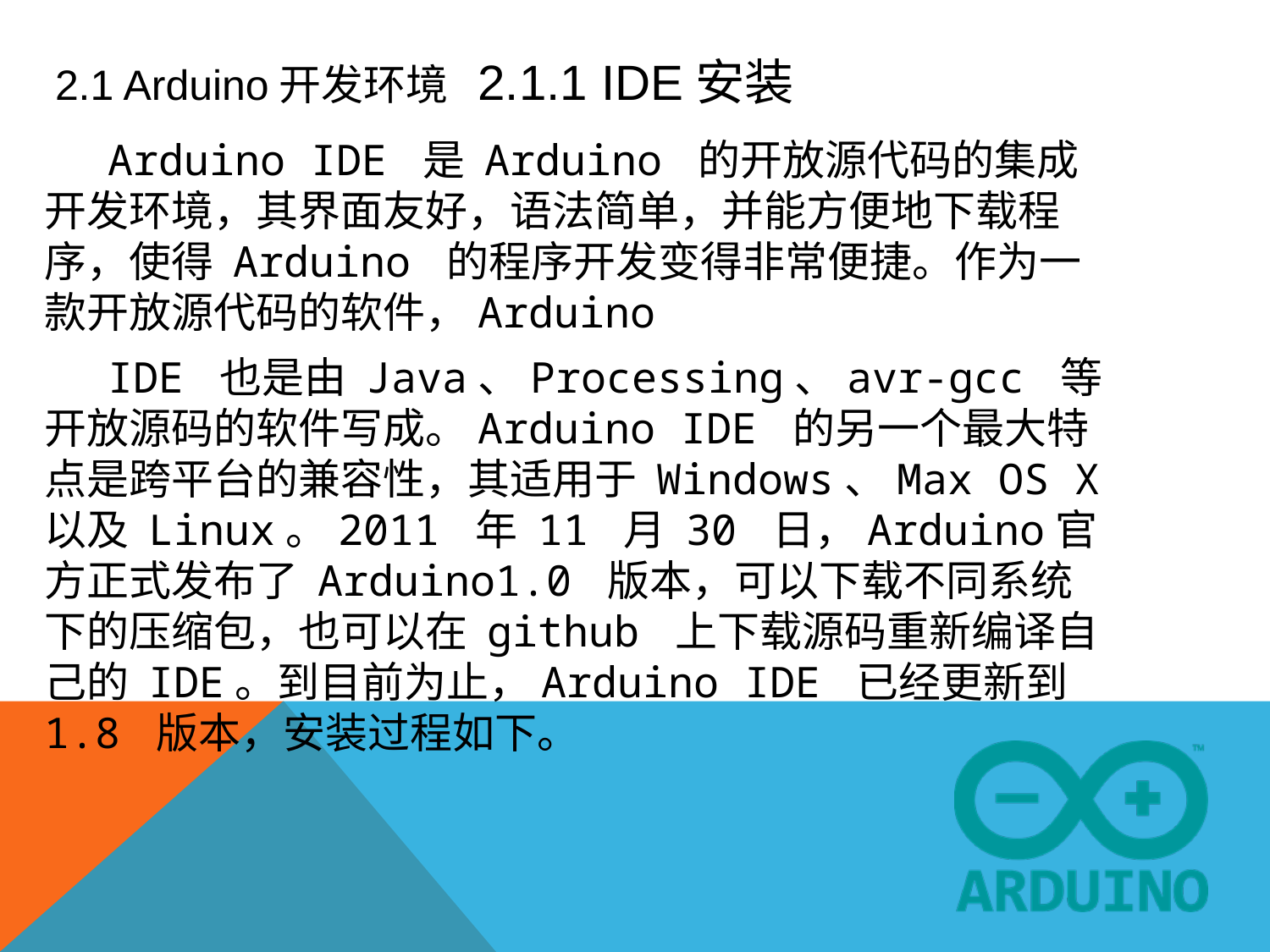

# 2.1 Arduino开发环境  2.1.1 IDE安装
Arduino IDE 是 Arduino 的开放源代码的集成开发环境，其界面友好，语法简单，并能方便地下载程序，使得 Arduino 的程序开发变得非常便捷。作为一款开放源代码的软件，Arduino
IDE 也是由 Java、Processing、avr-gcc 等开放源码的软件写成。Arduino IDE 的另一个最大特点是跨平台的兼容性，其适用于 Windows、Max OS X 以及 Linux。2011 年 11 月 30 日，Arduino官方正式发布了 Arduino1.0 版本，可以下载不同系统下的压缩包，也可以在 github 上下载源码重新编译自己的 IDE。到目前为止，Arduino IDE 已经更新到 1.8 版本，安装过程如下。